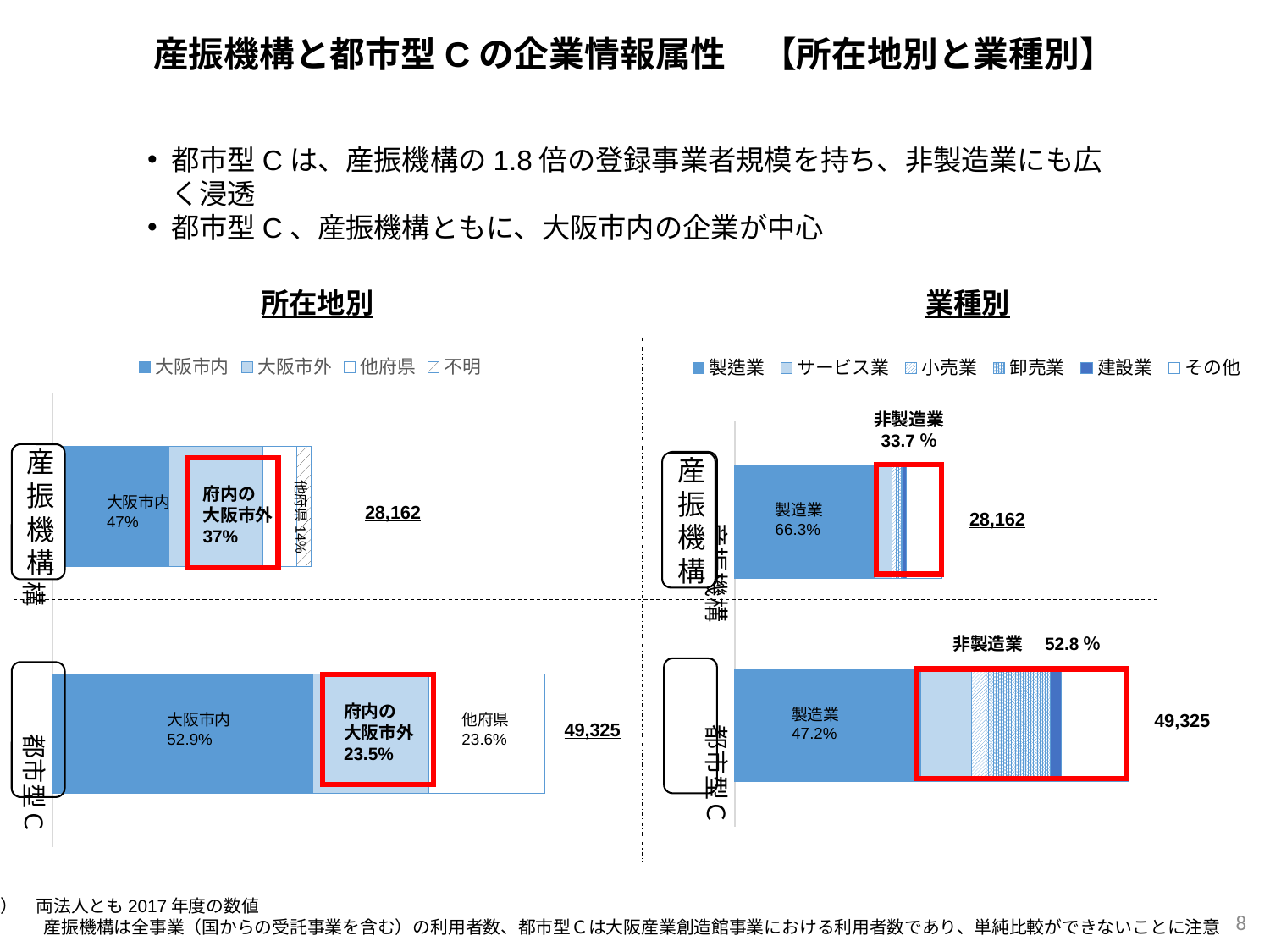

産振機構と都市型Cの企業情報属性　【所在地別と業種別】
都市型Cは、産振機構の1.8倍の登録事業者規模を持ち、非製造業にも広く浸透
都市型C、産振機構ともに、大阪市内の企業が中心
所在地別
業種別

### Chart

| Category | 製造業 | サービス業 | 小売業 | 卸売業 | 建設業 | その他 |
|---|---|---|---|---|---|---|
| 都市型Ｃ | 23298.0 | 6344.0 | 1844.0 | 7991.0 | 1367.0 | 8481.0 |
| 産振機構 | 17546.0 | 2179.0 | 526.0 | 666.0 | 598.0 | 4426.0 |

### Chart

| Category | 大阪市内 | 大阪市外 | 他府県 | 不明 |
|---|---|---|---|---|
| 都市型Ｃ | 26093.0 | 11591.0 | 11641.0 | None |
| 産振機構 | 11648.0 | 9476.0 | 3335.0 | 1439.0 |
非製造業
33.7％
産振機構

産振機構

他府県14%
府内の
大阪市外
37%
大阪市内
47%
製造業
66.3%
28,162
28,162
非製造業　52.8％

府内の
大阪市外
23.5%
製造業
47.2%
49,325
大阪市内
52.9%
他府県
23.6%
49,325
注）　両法人とも2017年度の数値
　　　  産振機構は全事業（国からの受託事業を含む）の利用者数、都市型Ｃは大阪産業創造館事業における利用者数であり、単純比較ができないことに注意
8